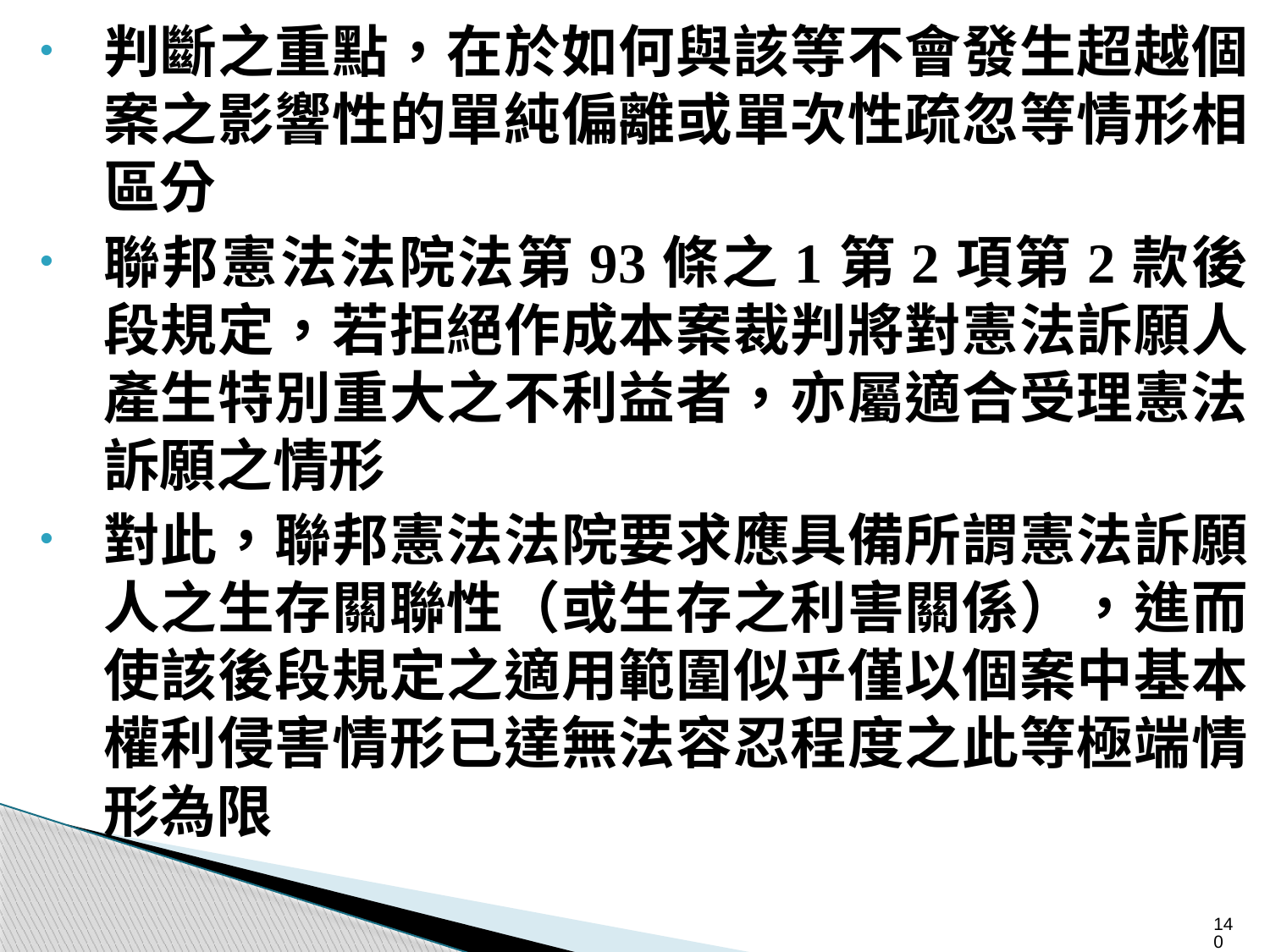

判斷之重點，在於如何與該等不會發生超越個案之影響性的單純偏離或單次性疏忽等情形相區分
聯邦憲法法院法第93條之1第2項第2款後段規定，若拒絕作成本案裁判將對憲法訴願人產生特別重大之不利益者，亦屬適合受理憲法訴願之情形
對此，聯邦憲法法院要求應具備所謂憲法訴願人之生存關聯性（或生存之利害關係），進而使該後段規定之適用範圍似乎僅以個案中基本權利侵害情形已達無法容忍程度之此等極端情形為限

140